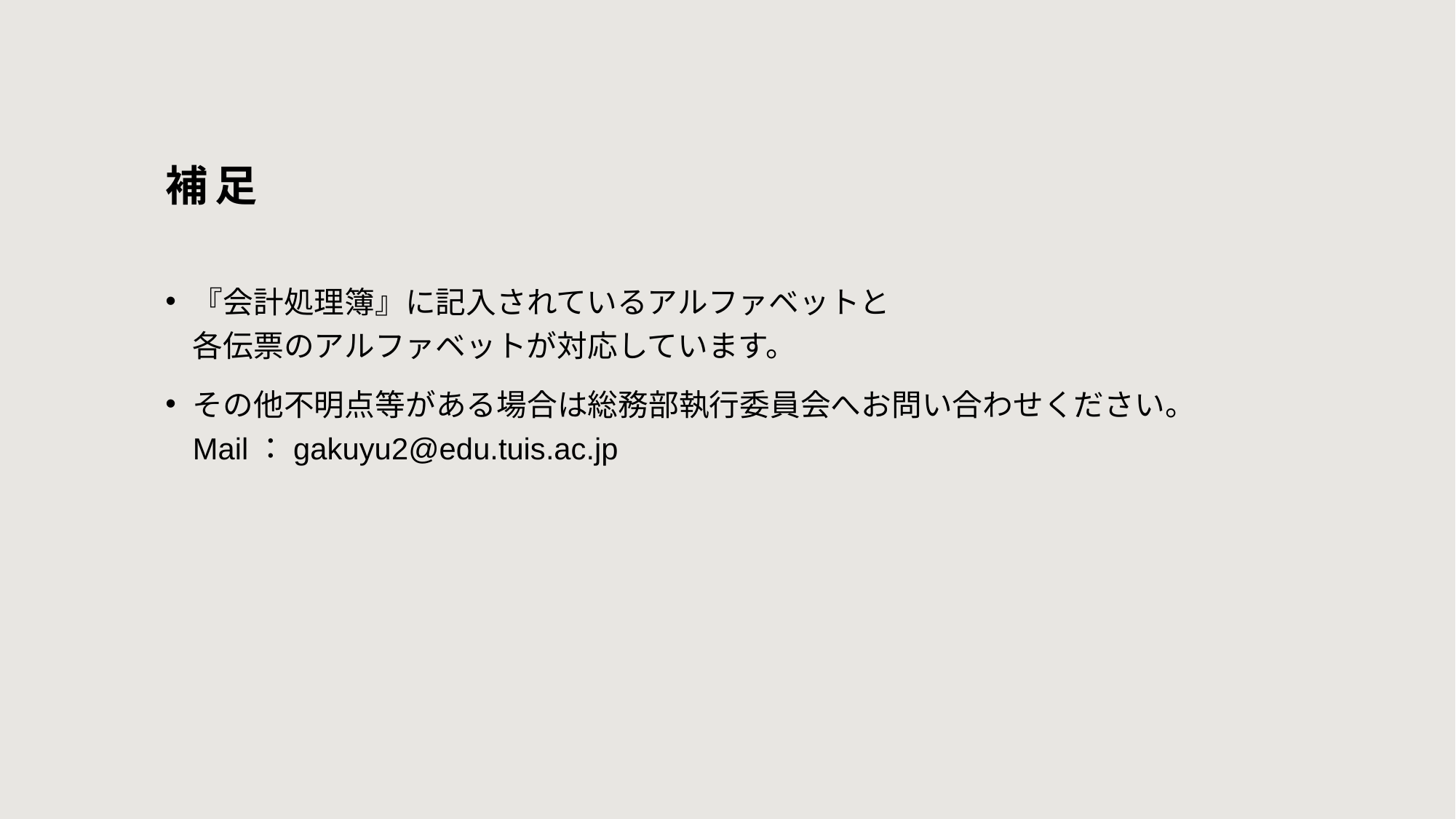

# 補足
『会計処理簿』に記入されているアルファベットと
各伝票のアルファベットが対応しています。
その他不明点等がある場合は総務部執行委員会へお問い合わせください。
Mail：gakuyu2@edu.tuis.ac.jp